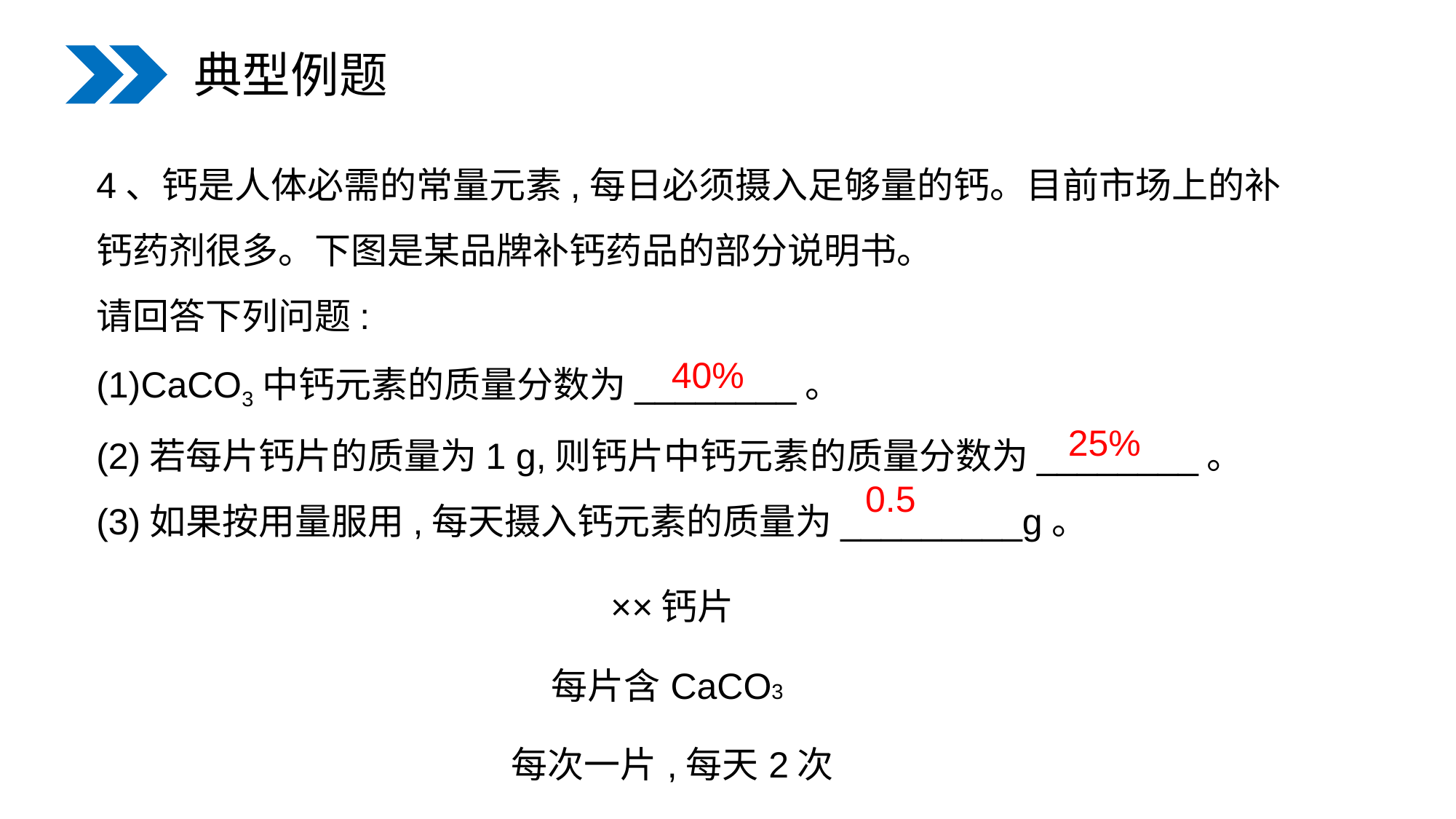

典型例题
4、钙是人体必需的常量元素,每日必须摄入足够量的钙。目前市场上的补钙药剂很多。下图是某品牌补钙药品的部分说明书。
请回答下列问题:
(1)CaCO3中钙元素的质量分数为________。
(2)若每片钙片的质量为1 g,则钙片中钙元素的质量分数为________。
(3)如果按用量服用,每天摄入钙元素的质量为_________g。
40%
25%
0.5
| ××钙片 每片含CaCO3 每次一片,每天2次 |
| --- |